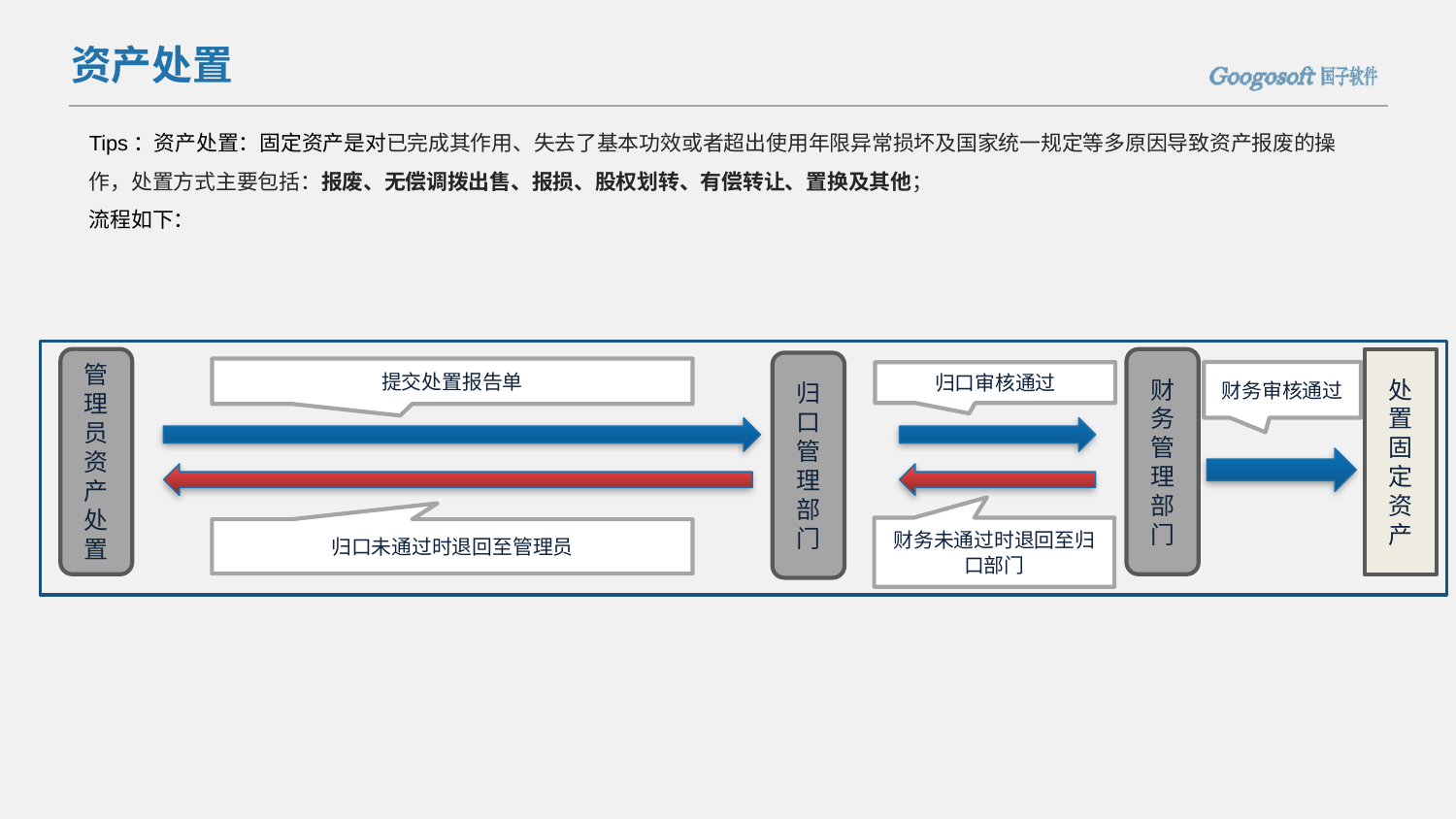

资产处置
Tips：资产处置：固定资产是对已完成其作用、失去了基本功效或者超出使用年限异常损坏及国家统一规定等多原因导致资产报废的操作，处置方式主要包括：报废、无偿调拨出售、报损、股权划转、有偿转让、置换及其他；
流程如下：

管理员资产处置
财务
管理
部门
处置固定资产
归口管理部门
提交处置报告单
财务审核通过
归口审核通过

财务未通过时退回至归口部门
归口未通过时退回至管理员